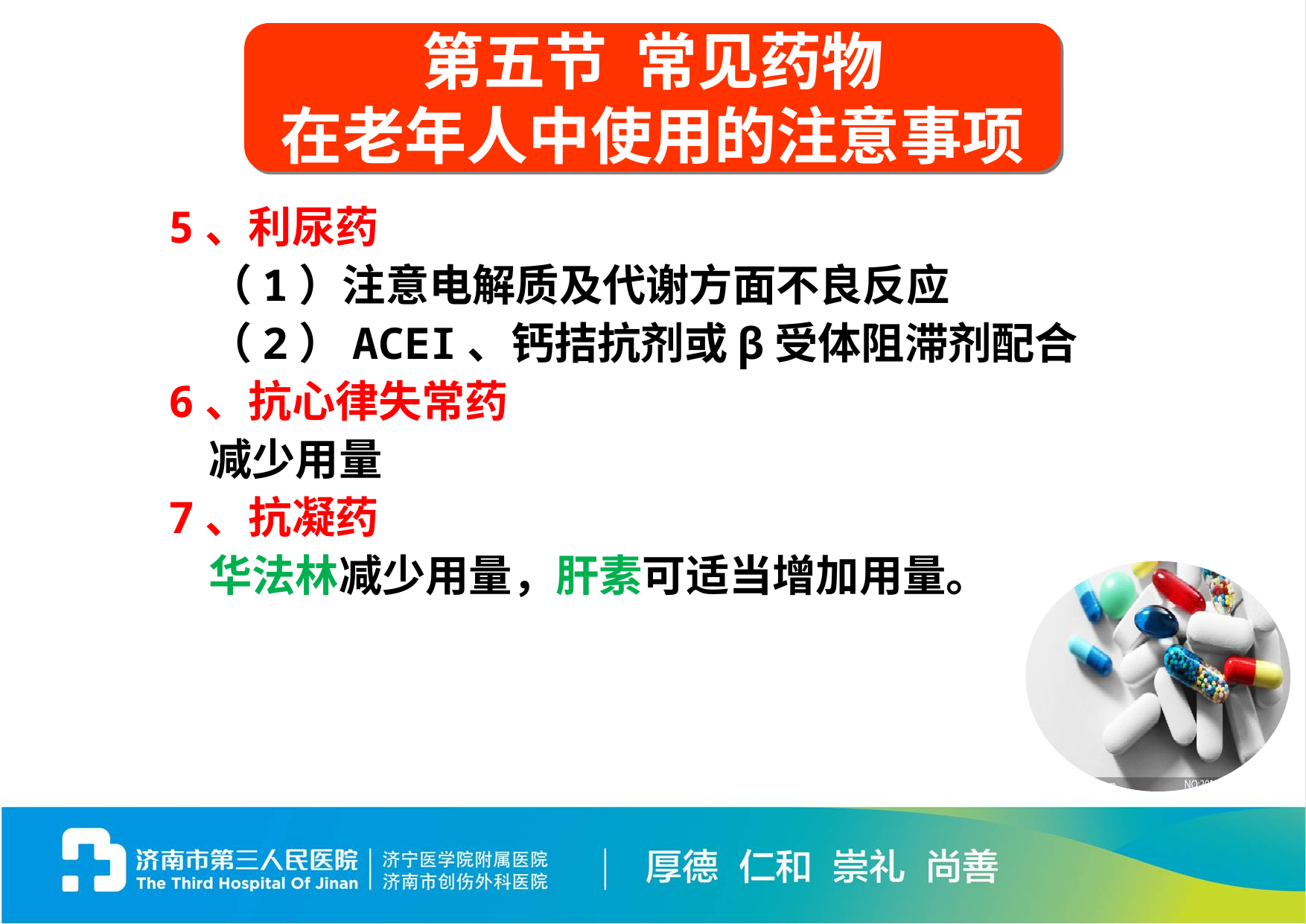

第五节  常见药物
在老年人中使用的注意事项
5、利尿药
   （1）注意电解质及代谢方面不良反应
   （2）ACEI、钙拮抗剂或β受体阻滞剂配合
6、抗心律失常药
   减少用量
7、抗凝药
   华法林减少用量，肝素可适当增加用量。